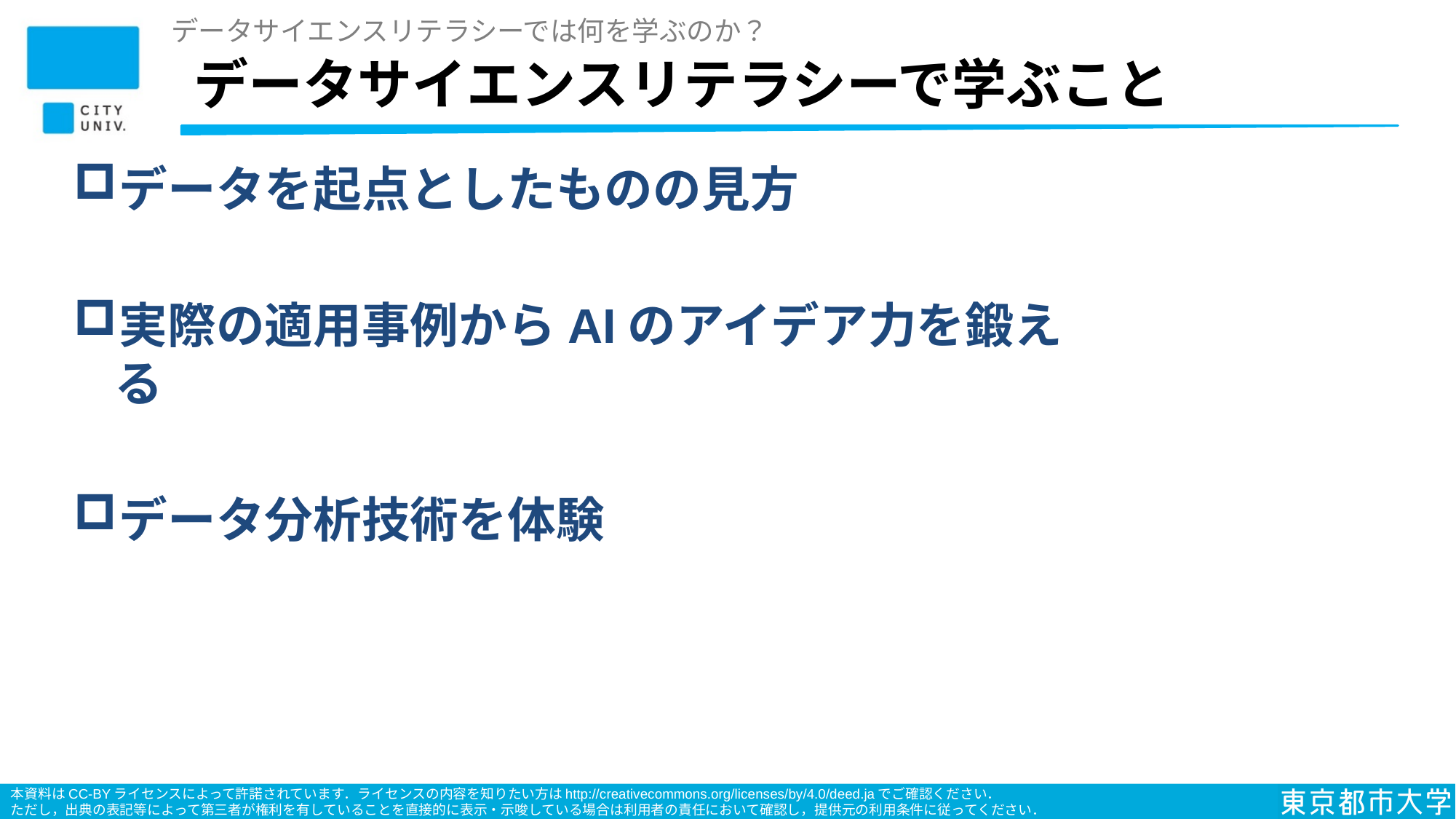

データサイエンスリテラシーでは何を学ぶのか？
# データサイエンスリテラシーで学ぶこと
データを起点としたものの見方

実際の適用事例からAIのアイデア力を鍛える

データ分析技術を体験